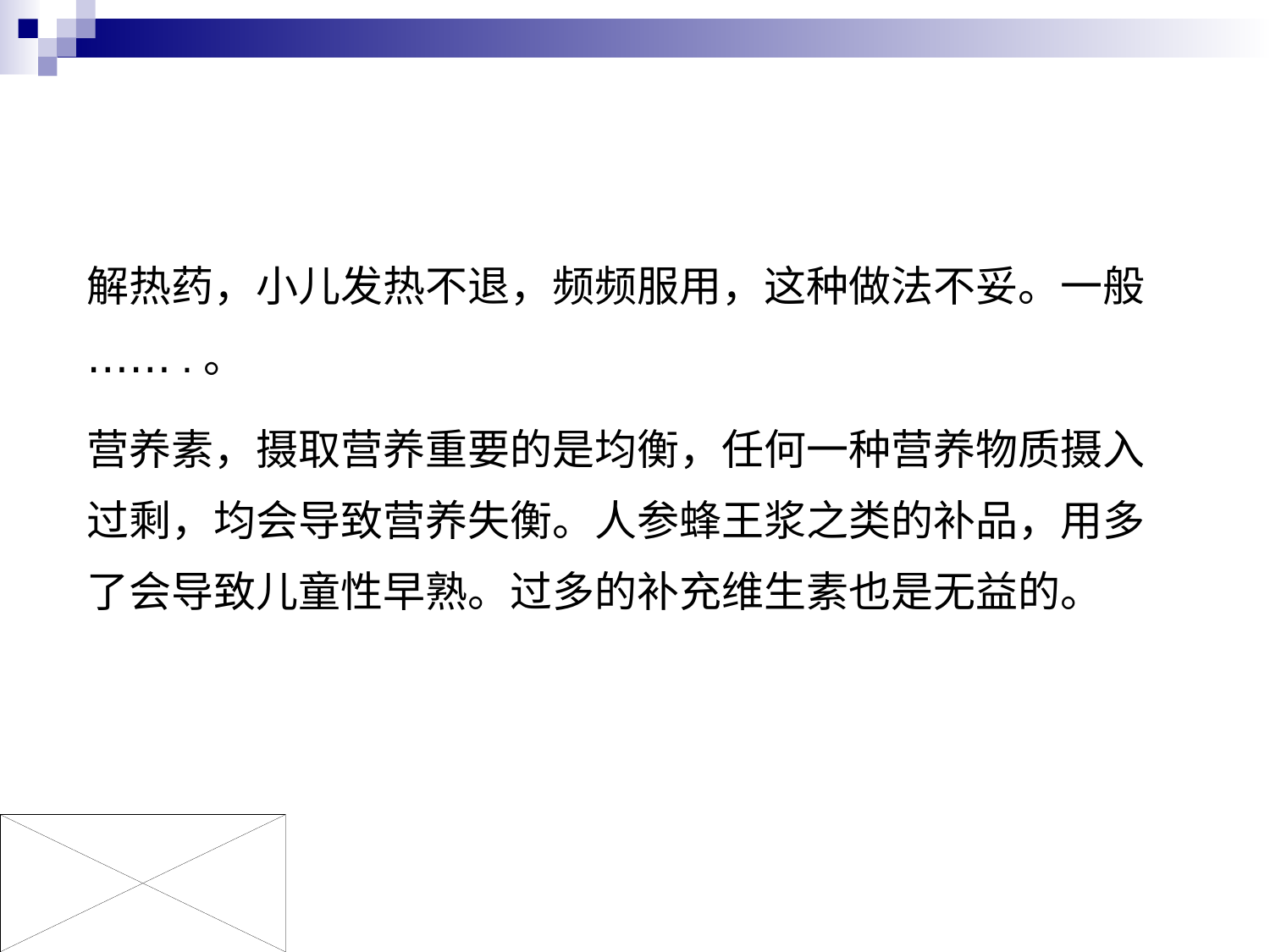

解热药，小儿发热不退，频频服用，这种做法不妥。一般…….。
营养素，摄取营养重要的是均衡，任何一种营养物质摄入过剩，均会导致营养失衡。人参蜂王浆之类的补品，用多了会导致儿童性早熟。过多的补充维生素也是无益的。